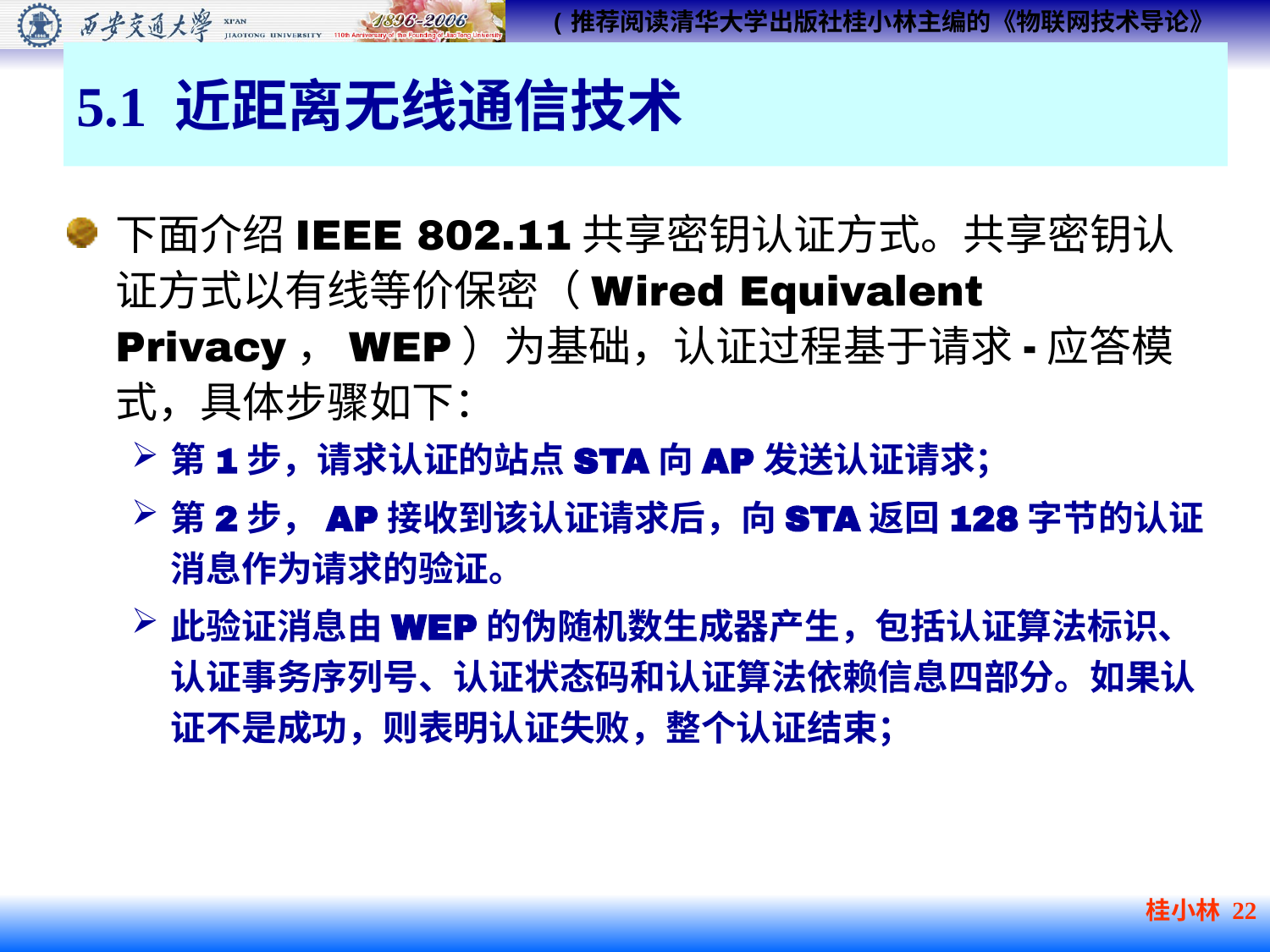

# 5.1 近距离无线通信技术
下面介绍IEEE 802.11共享密钥认证方式。共享密钥认证方式以有线等价保密（Wired Equivalent Privacy，WEP）为基础，认证过程基于请求-应答模式，具体步骤如下：
第1步，请求认证的站点STA向AP发送认证请求；
第2步，AP接收到该认证请求后，向STA返回128字节的认证消息作为请求的验证。
此验证消息由WEP的伪随机数生成器产生，包括认证算法标识、认证事务序列号、认证状态码和认证算法依赖信息四部分。如果认证不是成功，则表明认证失败，整个认证结束；

桂小林 22